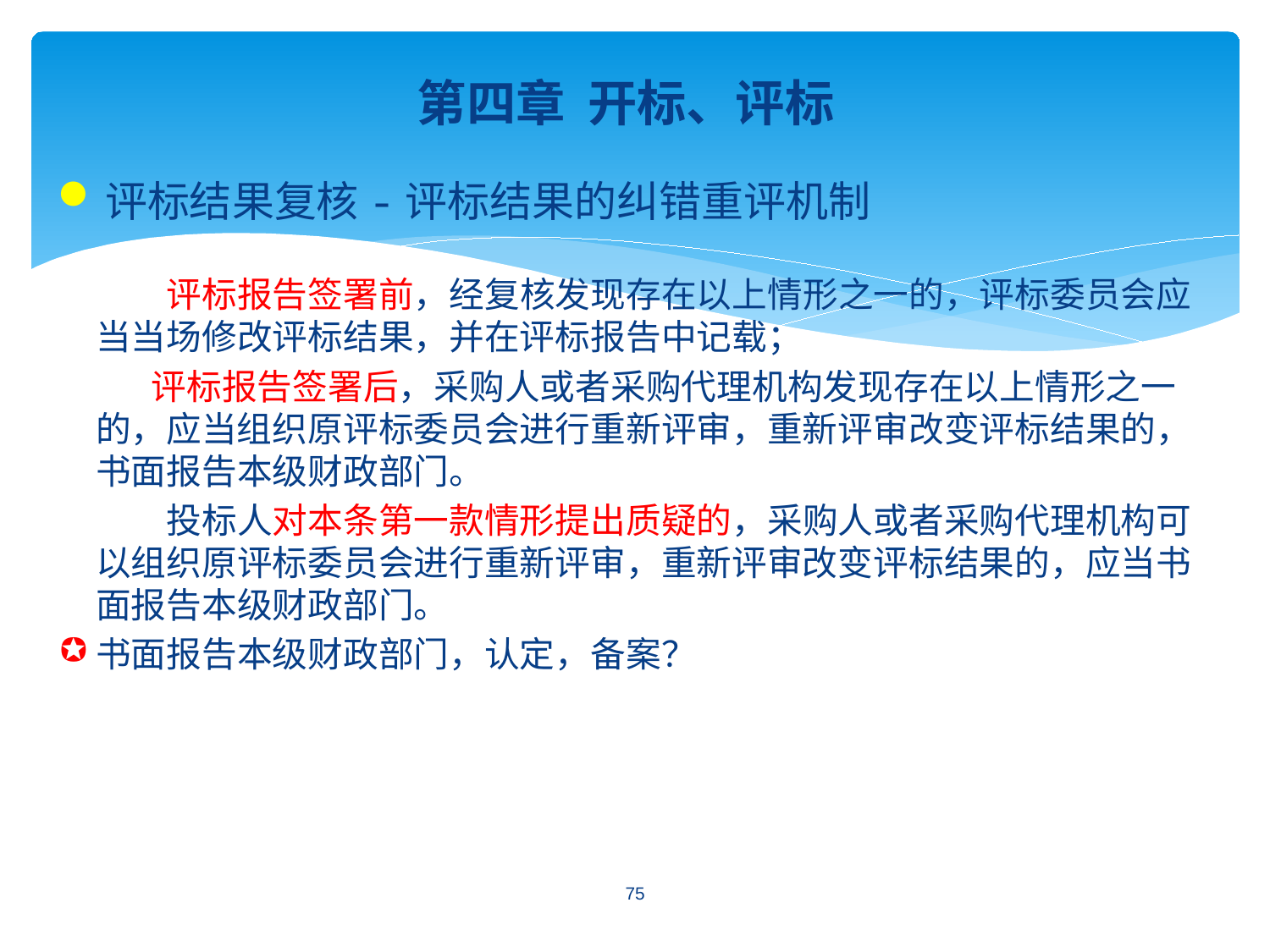

第四章  开标、评标
评标结果复核-评标结果的纠错重评机制
　　评标报告签署前，经复核发现存在以上情形之一的，评标委员会应当当场修改评标结果，并在评标报告中记载；
      评标报告签署后，采购人或者采购代理机构发现存在以上情形之一的，应当组织原评标委员会进行重新评审，重新评审改变评标结果的，书面报告本级财政部门。
　　投标人对本条第一款情形提出质疑的，采购人或者采购代理机构可以组织原评标委员会进行重新评审，重新评审改变评标结果的，应当书面报告本级财政部门。
书面报告本级财政部门，认定，备案？
75